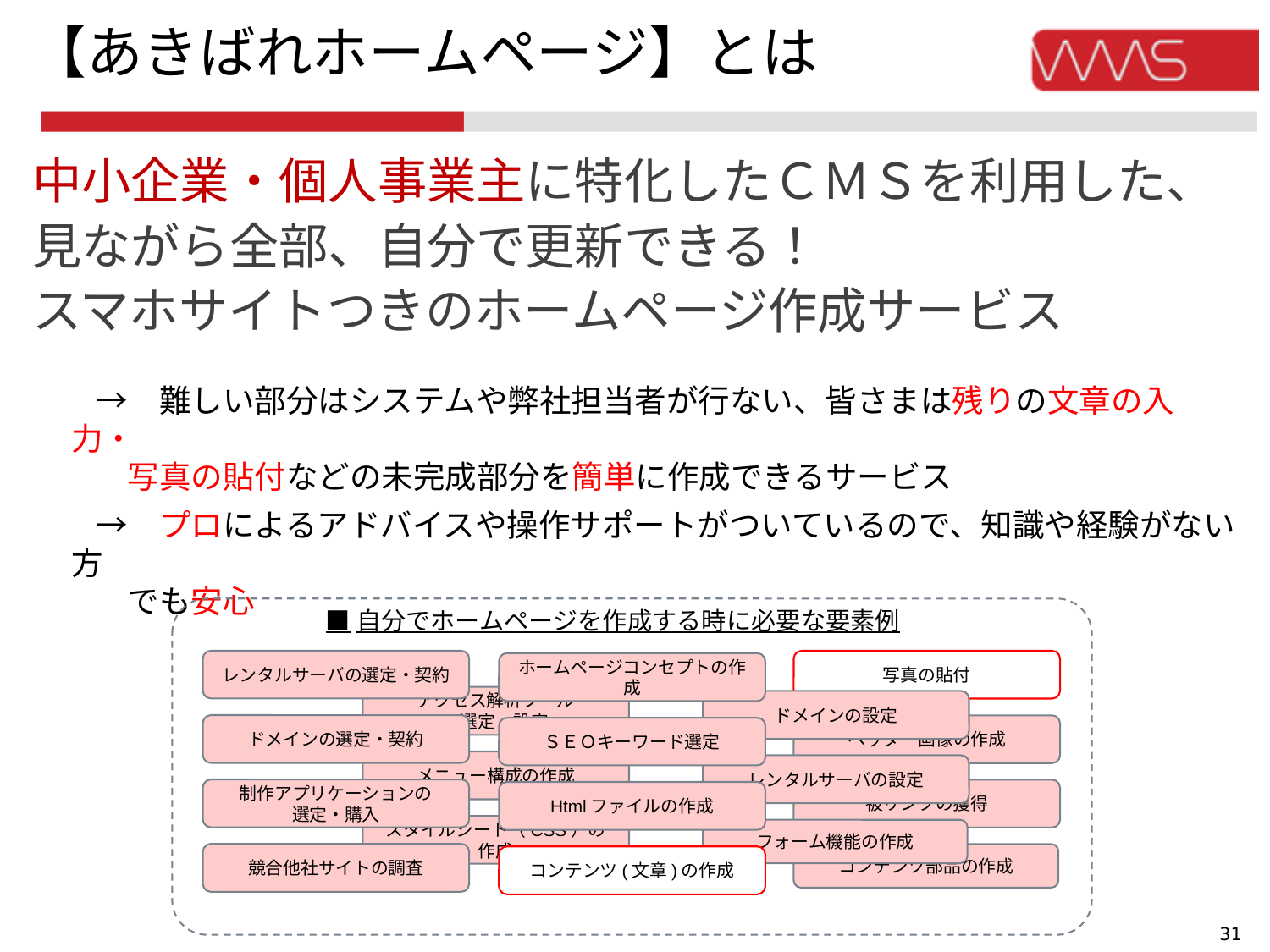

【あきばれホームページ】とは
中小企業・個人事業主に特化したＣＭＳを利用した、
見ながら全部、自分で更新できる！
スマホサイトつきのホームページ作成サービス

　　→　難しい部分はシステムや弊社担当者が行ない、皆さまは残りの文章の入力・
　　　写真の貼付などの未完成部分を簡単に作成できるサービス
　　→　プロによるアドバイスや操作サポートがついているので、知識や経験がない方
　　　でも安心

■自分でホームページを作成する時に必要な要素例
レンタルサーバの選定・契約
写真の貼付
ホームページコンセプトの作成
アクセス解析ツール
の選定・設定
ドメインの設定
ドメインの選定・契約
ヘッダー画像の作成
ＳＥＯキーワード選定
メニュー構成の作成
レンタルサーバの設定
制作アプリケーションの
選定・購入
被リンクの獲得
Htmlファイルの作成
スタイルシート（CSS）の作成
フォーム機能の作成
競合他社サイトの調査
コンテンツ部品の作成
コンテンツ(文章)の作成
31